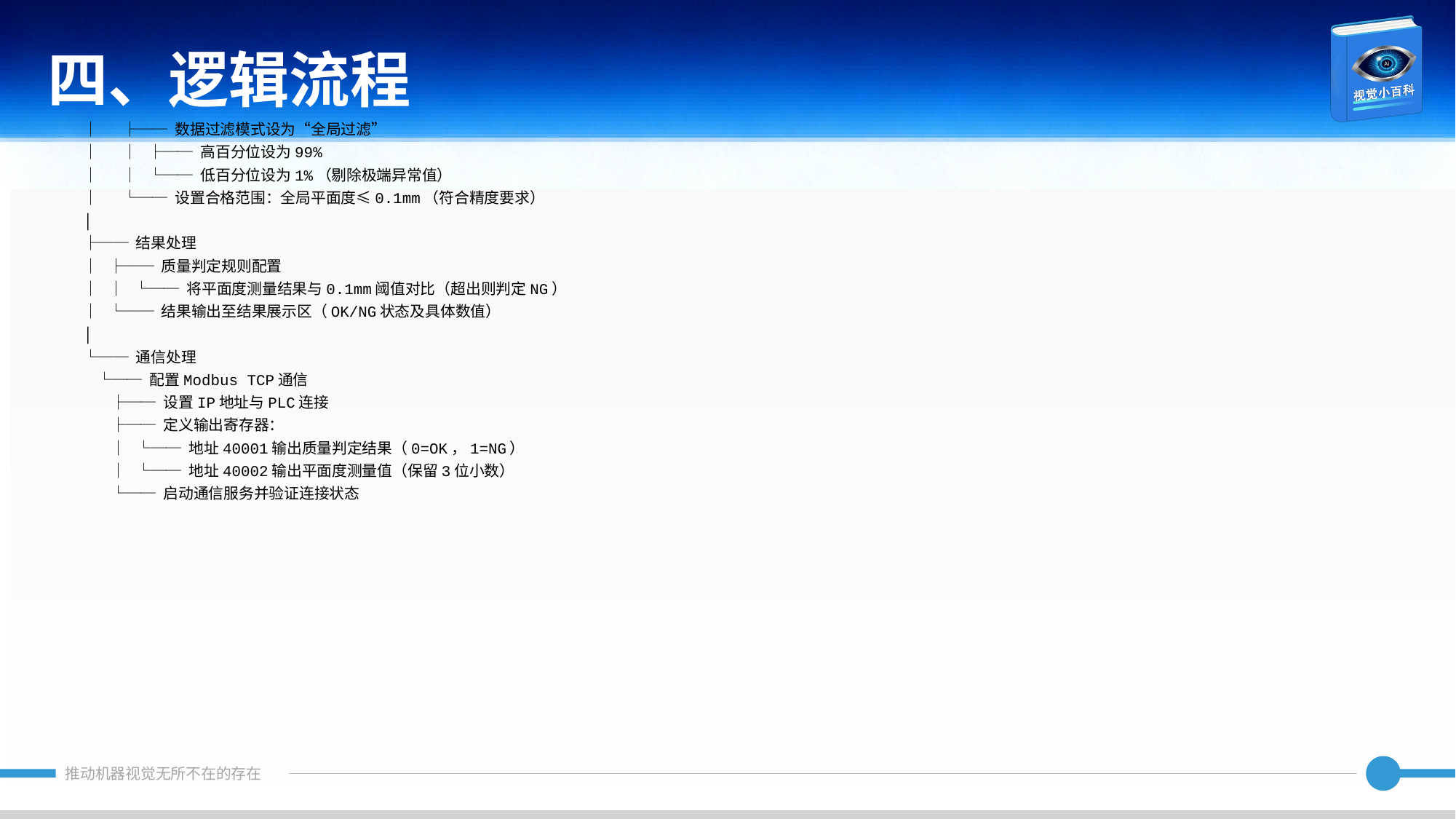

四、逻辑流程

│       ├── 数据过滤模式设为“全局过滤”
│       │   ├── 高百分位设为99%
│       │   └── 低百分位设为1%（剔除极端异常值）
│       └── 设置合格范围：全局平面度≤0.1mm（符合精度要求）
│
├── 结果处理
│   ├── 质量判定规则配置
│   │   └── 将平面度测量结果与0.1mm阈值对比（超出则判定NG）
│   └── 结果输出至结果展示区（OK/NG状态及具体数值）
│
└── 通信处理
    └── 配置Modbus TCP通信
        ├── 设置IP地址与PLC连接
        ├── 定义输出寄存器：
        │   └── 地址40001输出质量判定结果（0=OK，1=NG）
        │   └── 地址40002输出平面度测量值（保留3位小数）
        └── 启动通信服务并验证连接状态
9